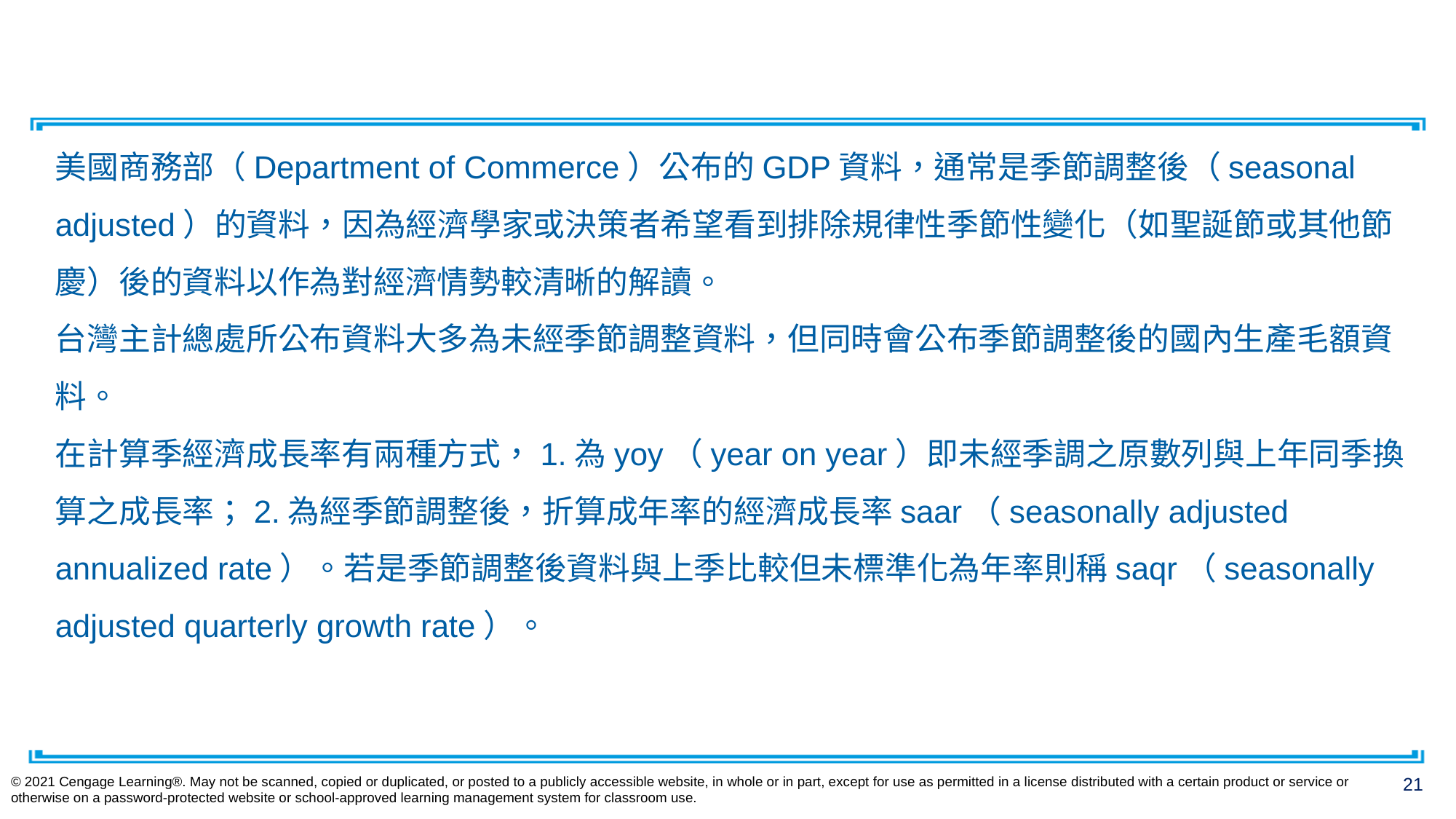

#
美國商務部（Department of Commerce）公布的GDP資料，通常是季節調整後（seasonal adjusted）的資料，因為經濟學家或決策者希望看到排除規律性季節性變化（如聖誕節或其他節慶）後的資料以作為對經濟情勢較清晰的解讀。
台灣主計總處所公布資料大多為未經季節調整資料，但同時會公布季節調整後的國內生產毛額資料。
在計算季經濟成長率有兩種方式，1.為yoy（year on year）即未經季調之原數列與上年同季換算之成長率；2.為經季節調整後，折算成年率的經濟成長率saar（seasonally adjusted annualized rate）。若是季節調整後資料與上季比較但未標準化為年率則稱saqr（seasonally adjusted quarterly growth rate）。
© 2021 Cengage Learning®. May not be scanned, copied or duplicated, or posted to a publicly accessible website, in whole or in part, except for use as permitted in a license distributed with a certain product or service or otherwise on a password-protected website or school-approved learning management system for classroom use.
21